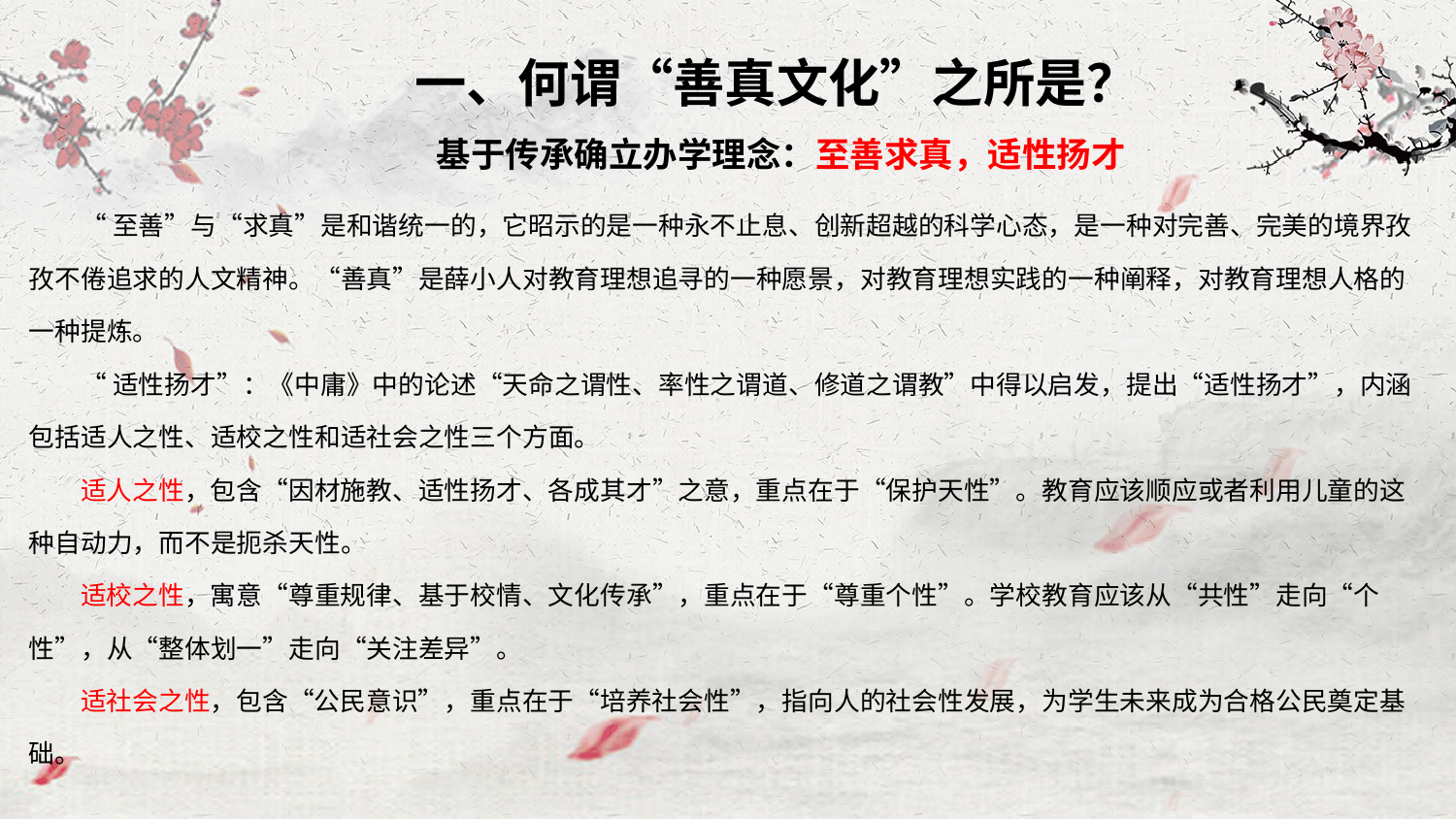

一、何谓“善真文化”之所是？
基于传承确立办学理念：至善求真，适性扬才
“至善”与“求真”是和谐统一的，它昭示的是一种永不止息、创新超越的科学心态，是一种对完善、完美的境界孜孜不倦追求的人文精神。“善真”是薛小人对教育理想追寻的一种愿景，对教育理想实践的一种阐释，对教育理想人格的一种提炼。
“适性扬才”：《中庸》中的论述“天命之谓性、率性之谓道、修道之谓教”中得以启发，提出“适性扬才”，内涵包括适人之性、适校之性和适社会之性三个方面。
适人之性，包含“因材施教、适性扬才、各成其才”之意，重点在于“保护天性”。教育应该顺应或者利用儿童的这种自动力，而不是扼杀天性。
适校之性，寓意“尊重规律、基于校情、文化传承”，重点在于“尊重个性”。学校教育应该从“共性”走向“个性”，从“整体划一”走向“关注差异”。
适社会之性，包含“公民意识”，重点在于“培养社会性”，指向人的社会性发展，为学生未来成为合格公民奠定基础。